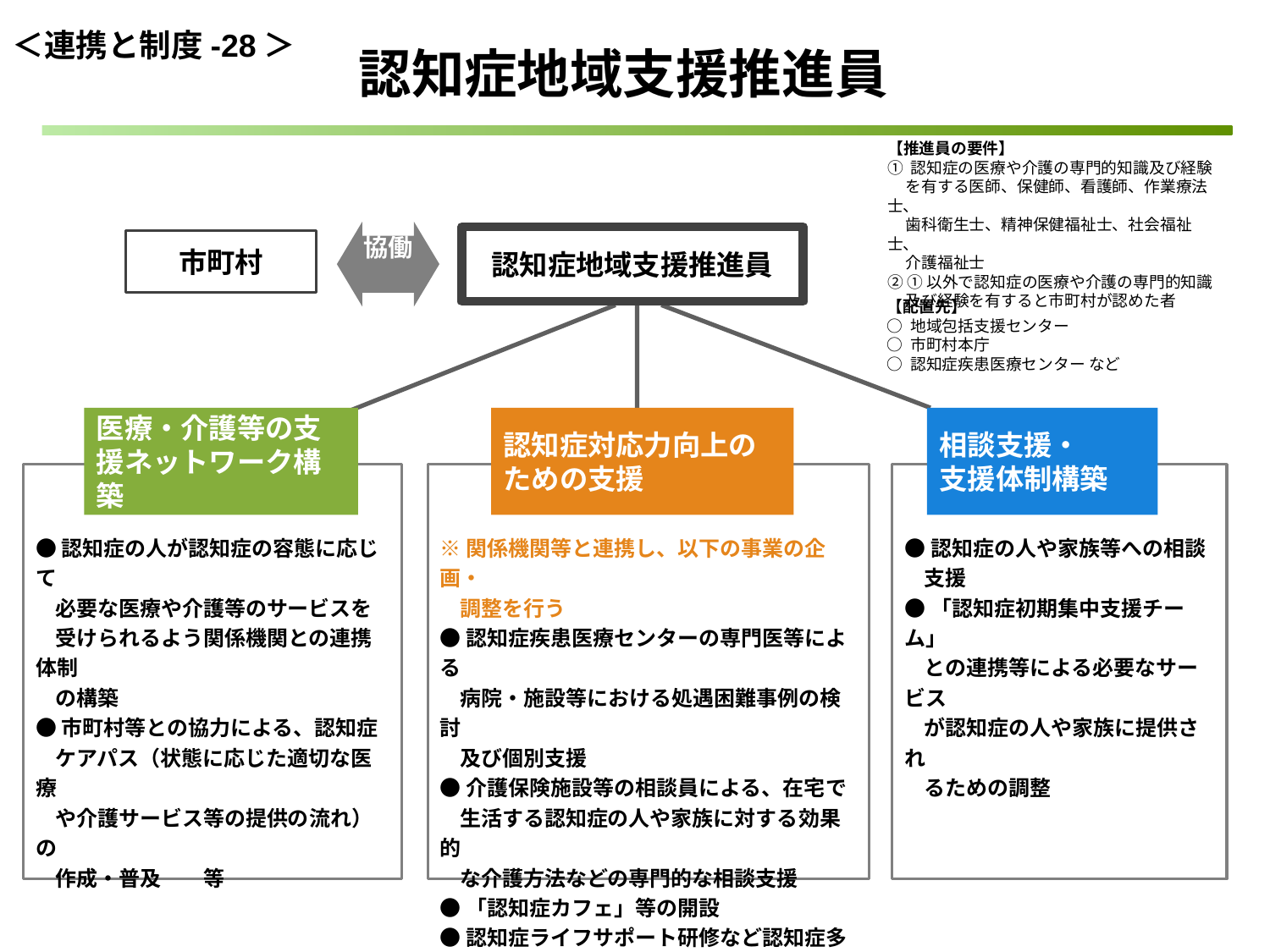

＜連携と制度-28＞
認知症地域支援推進員

【推進員の要件】
① 認知症の医療や介護の専門的知識及び経験
    を有する医師、保健師、看護師、作業療法士、
    歯科衛生士、精神保健福祉士、社会福祉士、
    介護福祉士
② ①以外で認知症の医療や介護の専門的知識
    及び経験を有すると市町村が認めた者

認知症地域支援推進員
市町村
協働
【配置先】
○ 地域包括支援センター
○ 市町村本庁
○ 認知症疾患医療センター など

認知症対応力向上の
ための支援
相談支援・
支援体制構築
医療・介護等の支援ネットワーク構築

※関係機関等と連携し、以下の事業の企画・
   調整を行う
●認知症疾患医療センターの専門医等による
   病院・施設等における処遇困難事例の検討
   及び個別支援
●介護保険施設等の相談員による、在宅で
   生活する認知症の人や家族に対する効果的
   な介護方法などの専門的な相談支援
●「認知症カフェ」等の開設
●認知症ライフサポート研修など認知症多職種
   協働研修の実施　等

●認知症の人が認知症の容態に応じて
   必要な医療や介護等のサービスを
   受けられるよう関係機関との連携体制
   の構築
●市町村等との協力による、認知症
   ケアパス（状態に応じた適切な医療
   や介護サービス等の提供の流れ）の
   作成・普及　　等

●認知症の人や家族等への相談
   支援
●「認知症初期集中支援チーム」
   との連携等による必要なサービス
   が認知症の人や家族に提供され
   るための調整